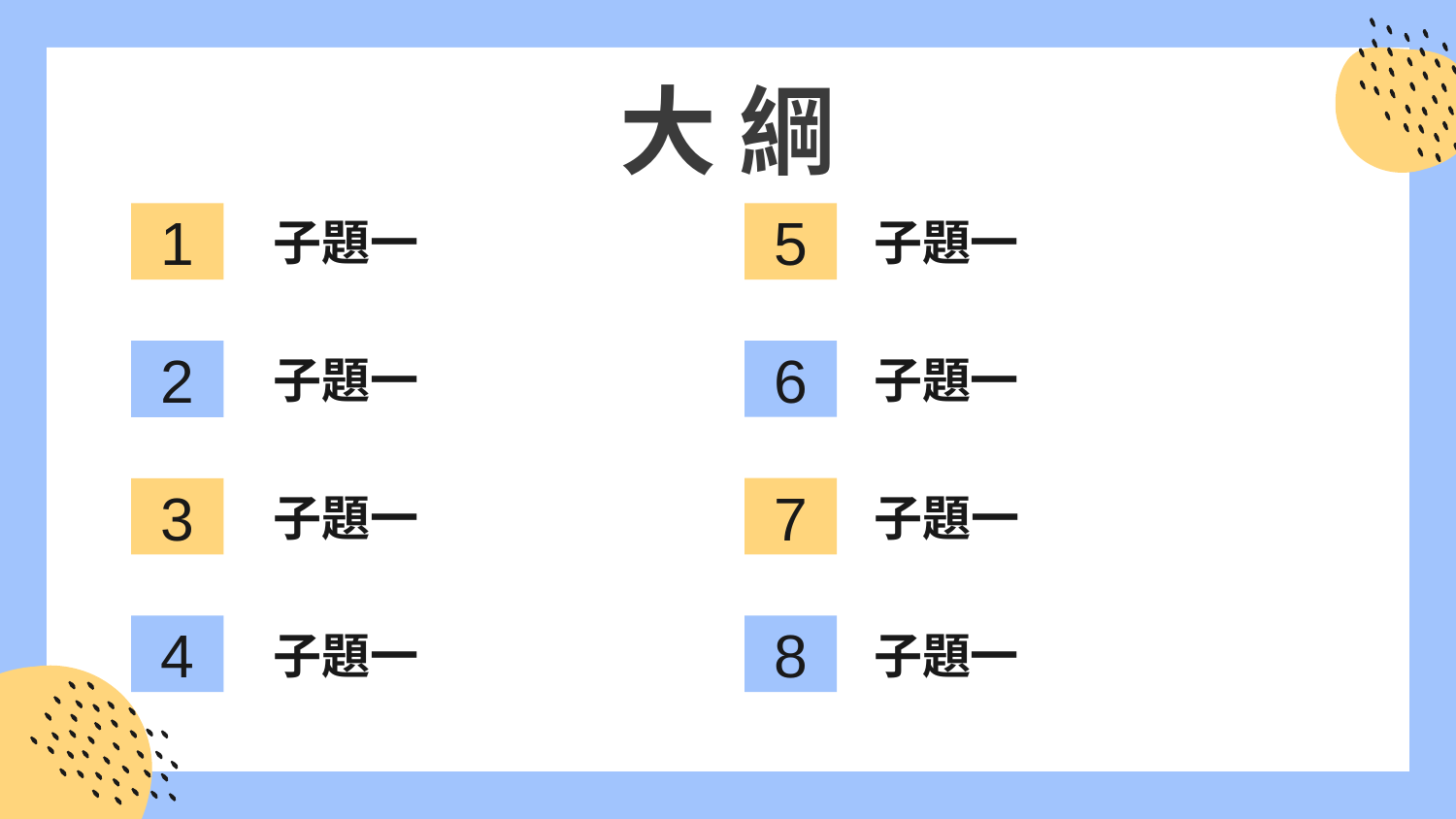

大 綱
9
子題一
10
子題一
11
子題一
12
子題一
# 1
5
子題一
子題一
2
6
子題一
子題一
3
7
子題一
子題一
4
8
子題一
子題一